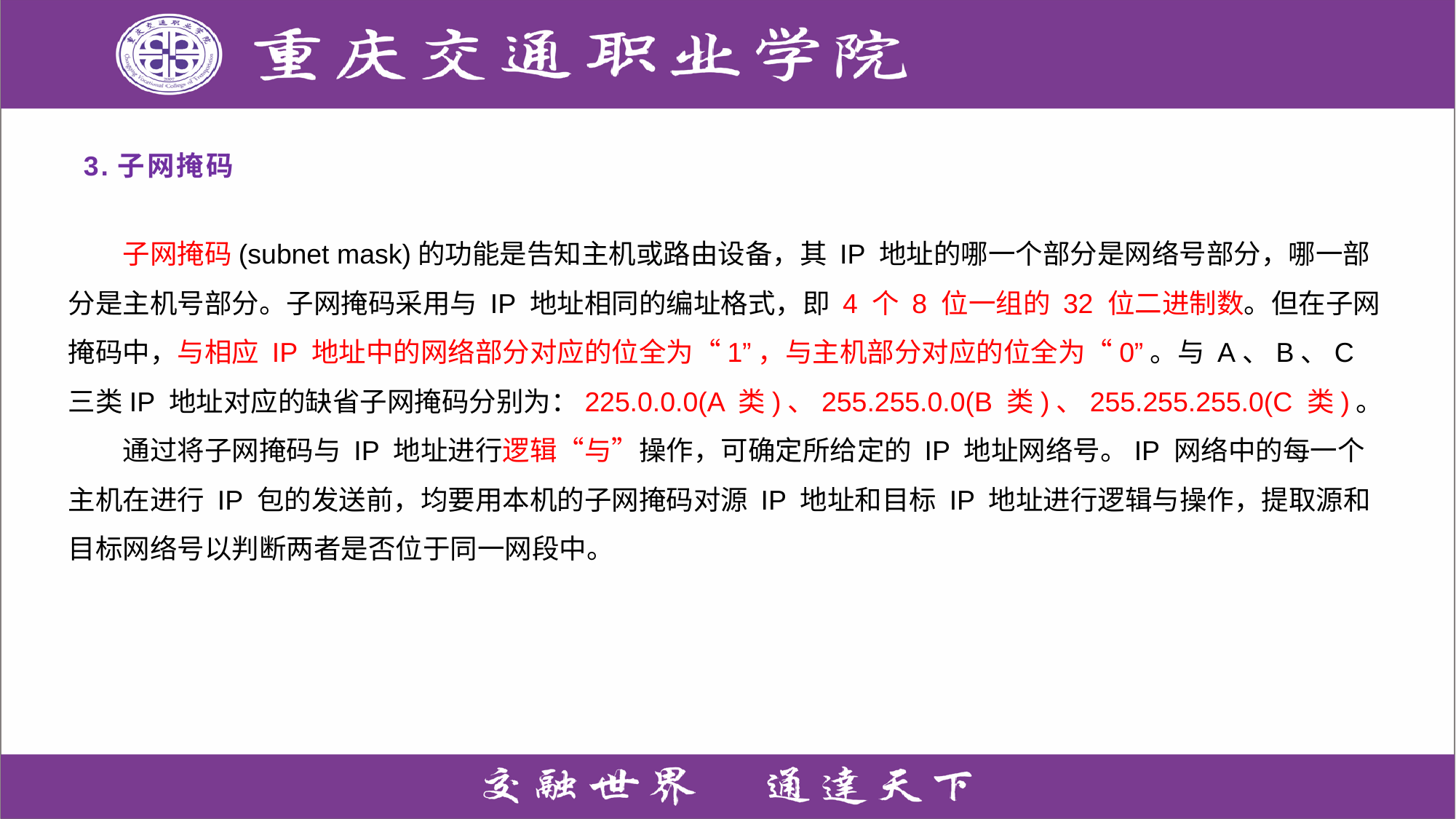

3.子网掩码
子网掩码(subnet mask)的功能是告知主机或路由设备，其 IP 地址的哪一个部分是网络号部分，哪一部分是主机号部分。子网掩码采用与 IP 地址相同的编址格式，即 4 个 8 位一组的 32 位二进制数。但在子网掩码中，与相应 IP 地址中的网络部分对应的位全为“1”，与主机部分对应的位全为“0”。与 A、B、C 三类IP 地址对应的缺省子网掩码分别为：225.0.0.0(A 类)、255.255.0.0(B 类)、255.255.255.0(C 类)。
通过将子网掩码与 IP 地址进行逻辑“与”操作，可确定所给定的 IP 地址网络号。IP 网络中的每一个主机在进行 IP 包的发送前，均要用本机的子网掩码对源 IP 地址和目标 IP 地址进行逻辑与操作，提取源和目标网络号以判断两者是否位于同一网段中。